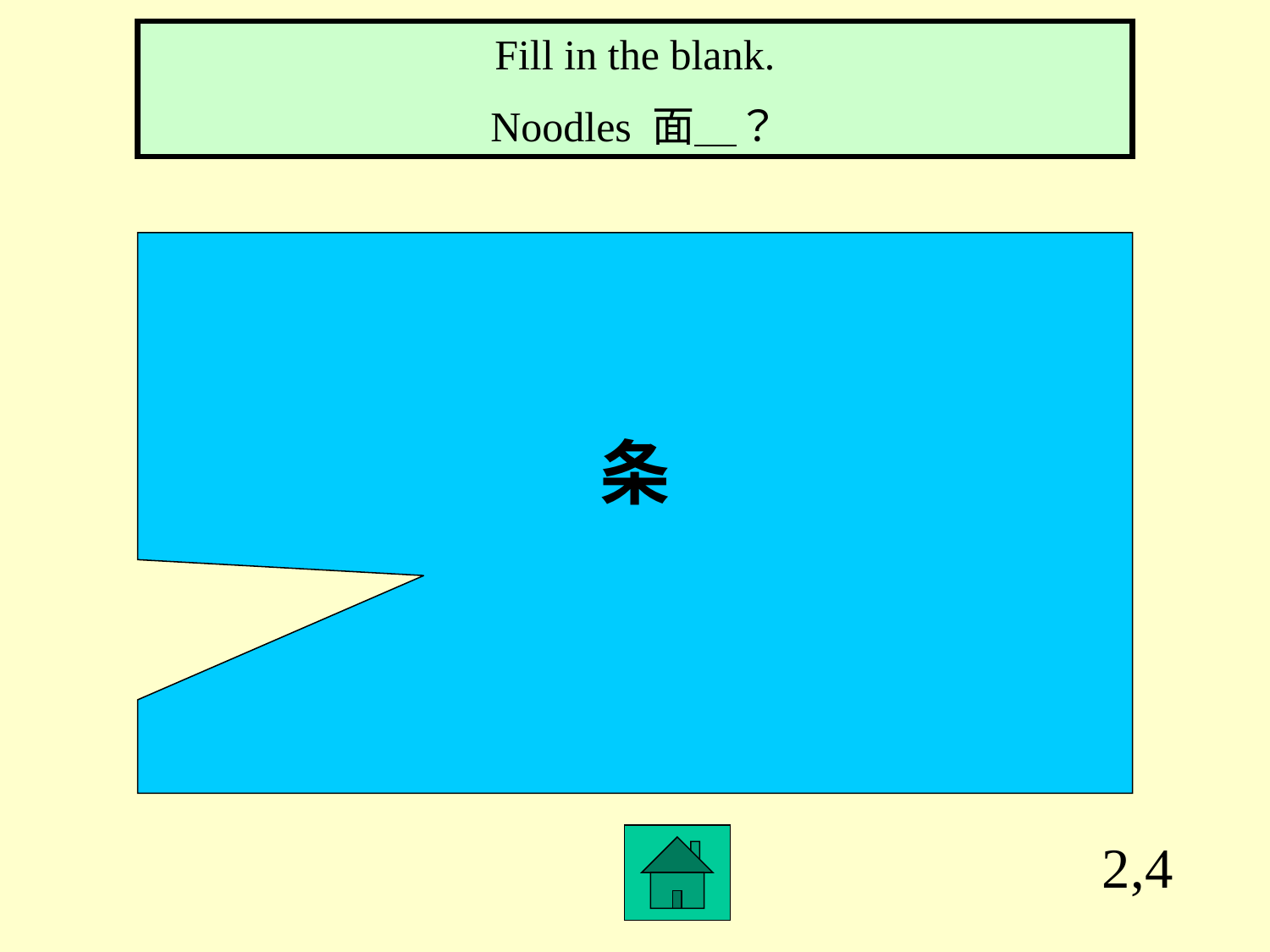

Fill in the blank.
Noodles 面＿？
条

2,4